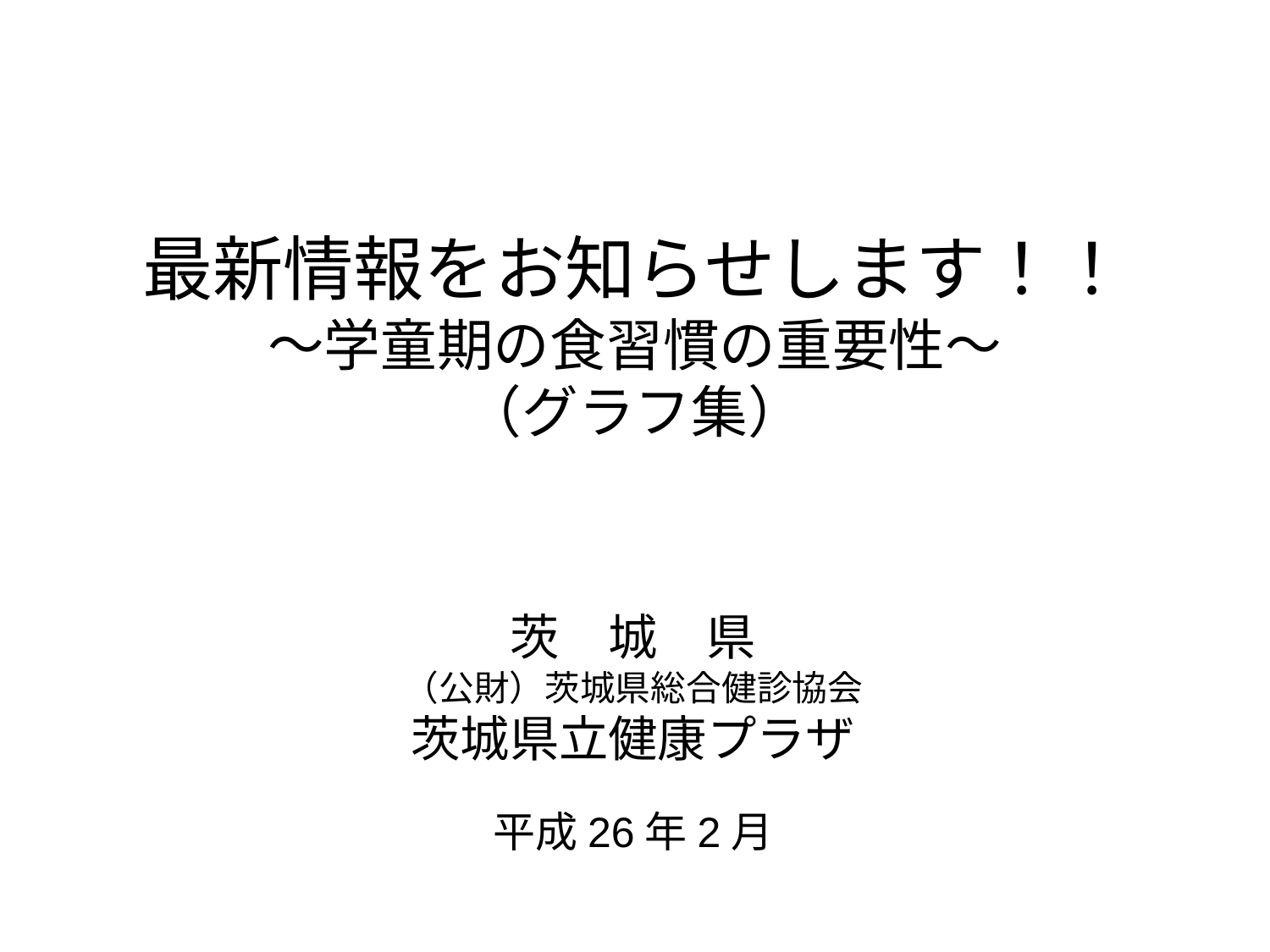

最新情報をお知らせします！！
〜学童期の食習慣の重要性〜
（グラフ集）
茨　城　県
（公財）茨城県総合健診協会
茨城県立健康プラザ

平成26年2月